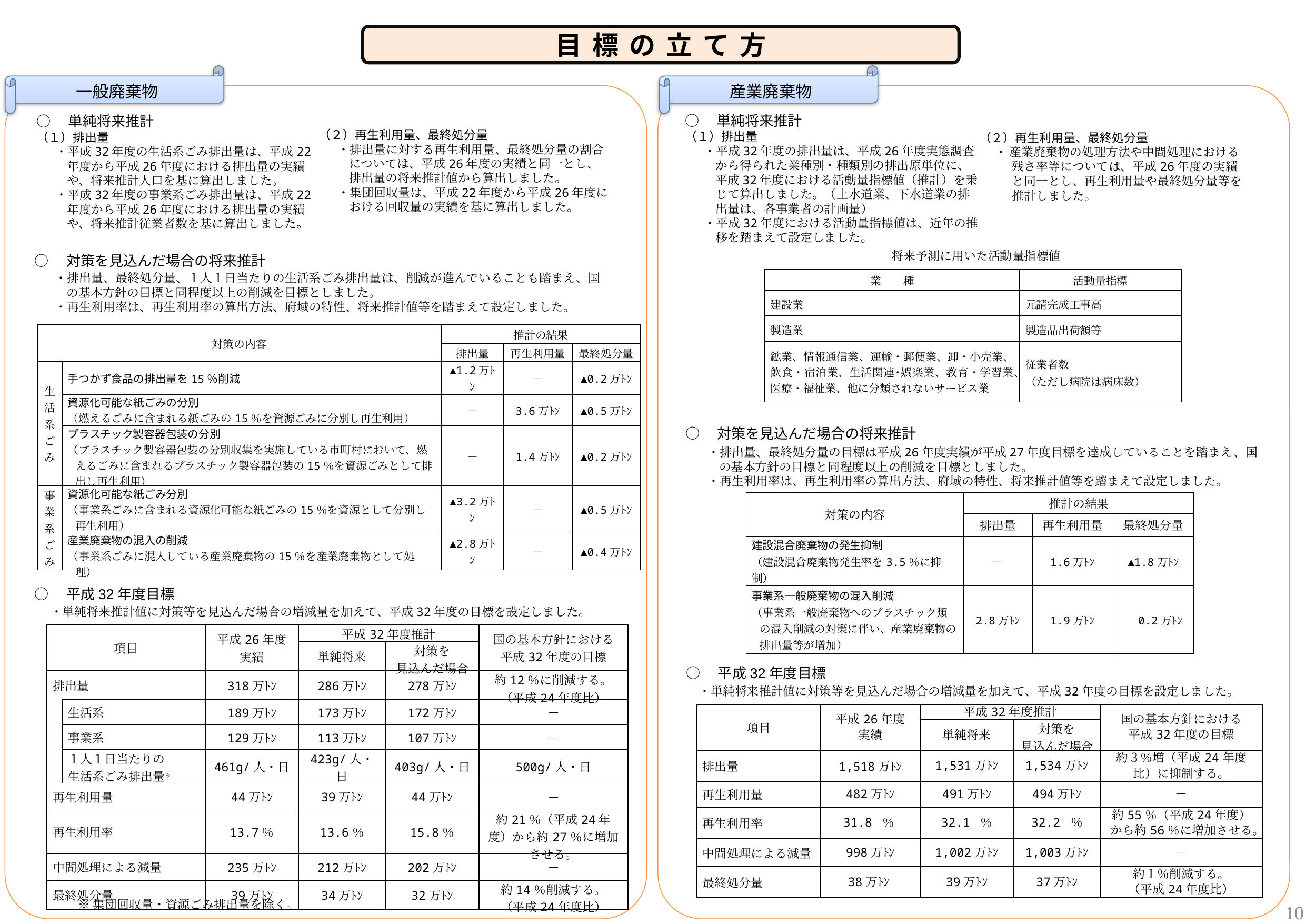

目標の立て方
一般廃棄物
産業廃棄物

○　単純将来推計
（１）排出量
・平成32年度の排出量は、平成26年度実態調査から得られた業種別・種類別の排出原単位に、平成32年度における活動量指標値（推計）を乗じて算出しました。（上水道業、下水道業の排出量は、各事業者の計画量）
・平成32年度における活動量指標値は、近年の推移を踏まえて設定しました。
○　単純将来推計
（１）排出量
・平成32年度の生活系ごみ排出量は、平成22年度から平成26年度における排出量の実績や、将来推計人口を基に算出しました。
・平成32年度の事業系ごみ排出量は、平成22年度から平成26年度における排出量の実績や、将来推計従業者数を基に算出しました。

（２）再生利用量、最終処分量
・排出量に対する再生利用量、最終処分量の割合については、平成26年度の実績と同一とし、排出量の将来推計値から算出しました。
・集団回収量は、平成22年度から平成26年度における回収量の実績を基に算出しました。
（２）再生利用量、最終処分量
・ 産業廃棄物の処理方法や中間処理における残さ率等については、平成26年度の実績と同一とし、再生利用量や最終処分量等を推計しました。
将来予測に用いた活動量指標値
○　対策を見込んだ場合の将来推計
・排出量、最終処分量、１人１日当たりの生活系ごみ排出量は、削減が進んでいることも踏まえ、国の基本方針の目標と同程度以上の削減を目標としました。
・再生利用率は、再生利用率の算出方法、府域の特性、将来推計値等を踏まえて設定しました。
| 業　　種 | 活動量指標 |
| --- | --- |
| 建設業 | 元請完成工事高 |
| 製造業 | 製造品出荷額等 |
| 鉱業、情報通信業、運輸・郵便業、卸・小売業、飲食・宿泊業、生活関連･娯楽業、教育・学習業、医療・福祉業、他に分類されないサービス業 | 従業者数　 （ただし病院は病床数） |
| 対策の内容 |  | 推計の結果 |  |  |
| --- | --- | --- | --- | --- |
|  |  | 排出量 | 再生利用量 | 最終処分量 |
| 生活系ごみ | 手つかず食品の排出量を15％削減 | ▲1.2万ﾄﾝ | － | ▲0.2万ﾄﾝ |
|  | 資源化可能な紙ごみの分別 （燃えるごみに含まれる紙ごみの15％を資源ごみに分別し再生利用） | － | 3.6万ﾄﾝ | ▲0.5万ﾄﾝ |
|  | プラスチック製容器包装の分別 （プラスチック製容器包装の分別収集を実施している市町村において、燃えるごみに含まれるプラスチック製容器包装の15％を資源ごみとして排出し再生利用） | － | 1.4万ﾄﾝ | ▲0.2万ﾄﾝ |
| 事業系ごみ | 資源化可能な紙ごみ分別 （事業系ごみに含まれる資源化可能な紙ごみの15％を資源として分別し再生利用） | ▲3.2万ﾄﾝ | － | ▲0.5万ﾄﾝ |
|  | 産業廃棄物の混入の削減 （事業系ごみに混入している産業廃棄物の15％を産業廃棄物として処理） | ▲2.8万ﾄﾝ | － | ▲0.4万ﾄﾝ |
○　対策を見込んだ場合の将来推計
・排出量、最終処分量の目標は平成26年度実績が平成27年度目標を達成していることを踏まえ、国の基本方針の目標と同程度以上の削減を目標としました。
・再生利用率は、再生利用率の算出方法、府域の特性、将来推計値等を踏まえて設定しました。
| 対策の内容 | 推計の結果 |  |  |
| --- | --- | --- | --- |
|  | 排出量 | 再生利用量 | 最終処分量 |
| 建設混合廃棄物の発生抑制 （建設混合廃棄物発生率を3.5％に抑制） | － | 1.6万ﾄﾝ | ▲1.8万ﾄﾝ |
| 事業系一般廃棄物の混入削減 （事業系一般廃棄物へのプラスチック類の混入削減の対策に伴い、産業廃棄物の排出量等が増加） | 2.8万ﾄﾝ | 1.9万ﾄﾝ | 0.2万ﾄﾝ |
○　平成32年度目標
・単純将来推計値に対策等を見込んだ場合の増減量を加えて、平成32年度の目標を設定しました。
| 項目 |  | 平成26年度 実績 | 平成32年度推計 |  | 国の基本方針における 平成32年度の目標 |
| --- | --- | --- | --- | --- | --- |
|  |  |  | 単純将来 | 対策を 見込んだ場合 |  |
| 排出量 |  | 318万ﾄﾝ | 286万ﾄﾝ | 278万ﾄﾝ | 約12％に削減する。 （平成24年度比） |
|  | 生活系 | 189万ﾄﾝ | 173万ﾄﾝ | 172万ﾄﾝ | － |
|  | 事業系 | 129万ﾄﾝ | 113万ﾄﾝ | 107万ﾄﾝ | － |
|  | １人１日当たりの 生活系ごみ排出量※ | 461g/人・日 | 423g/人・日 | 403g/人・日 | 500g/人・日 |
| 再生利用量 |  | 44万ﾄﾝ | 39万ﾄﾝ | 44万ﾄﾝ | － |
| 再生利用率 |  | 13.7％ | 13.6％ | 15.8％ | 約21％（平成24年度）から約27％に増加させる。 |
| 中間処理による減量 |  | 235万ﾄﾝ | 212万ﾄﾝ | 202万ﾄﾝ | － |
| 最終処分量 |  | 39万ﾄﾝ | 34万ﾄﾝ | 32万ﾄﾝ | 約14％削減する。 （平成24年度比） |
○　平成32年度目標
・単純将来推計値に対策等を見込んだ場合の増減量を加えて、平成32年度の目標を設定しました。
| 項目 | 平成26年度 実績 | 平成32年度推計 |  | 国の基本方針における 平成32年度の目標 |
| --- | --- | --- | --- | --- |
|  |  | 単純将来 | 対策を 見込んだ場合 |  |
| 排出量 | 1,518万ﾄﾝ | 1,531万ﾄﾝ | 1,534万ﾄﾝ | 約３％増（平成24年度比）に抑制する。 |
| 再生利用量 | 482万ﾄﾝ | 491万ﾄﾝ | 494万ﾄﾝ | － |
| 再生利用率 | 31.8 ％ | 32.1 ％ | 32.2 ％ | 約55％（平成24年度）から約56％に増加させる。 |
| 中間処理による減量 | 998万ﾄﾝ | 1,002万ﾄﾝ | 1,003万ﾄﾝ | － |
| 最終処分量 | 38万ﾄﾝ | 39万ﾄﾝ | 37万ﾄﾝ | 約１％削減する。 （平成24年度比） |
10
※集団回収量・資源ごみ排出量を除く。